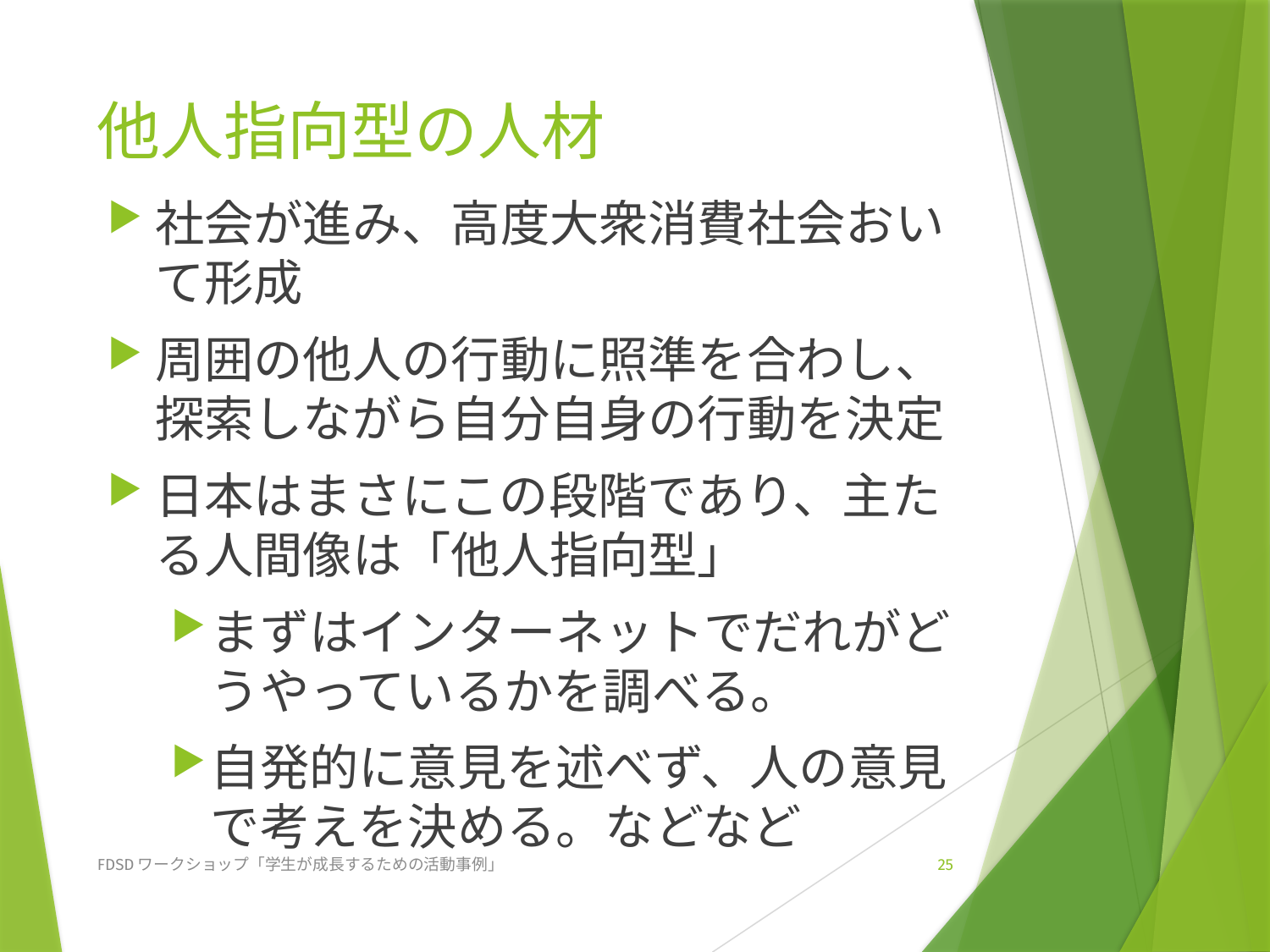

# 他人指向型の人材
社会が進み、高度大衆消費社会おいて形成
周囲の他人の行動に照準を合わし、探索しながら自分自身の行動を決定
日本はまさにこの段階であり、主たる人間像は「他人指向型」
まずはインターネットでだれがどうやっているかを調べる。
自発的に意見を述べず、人の意見で考えを決める。などなど
FDSDワークショップ「学生が成長するための活動事例」
25